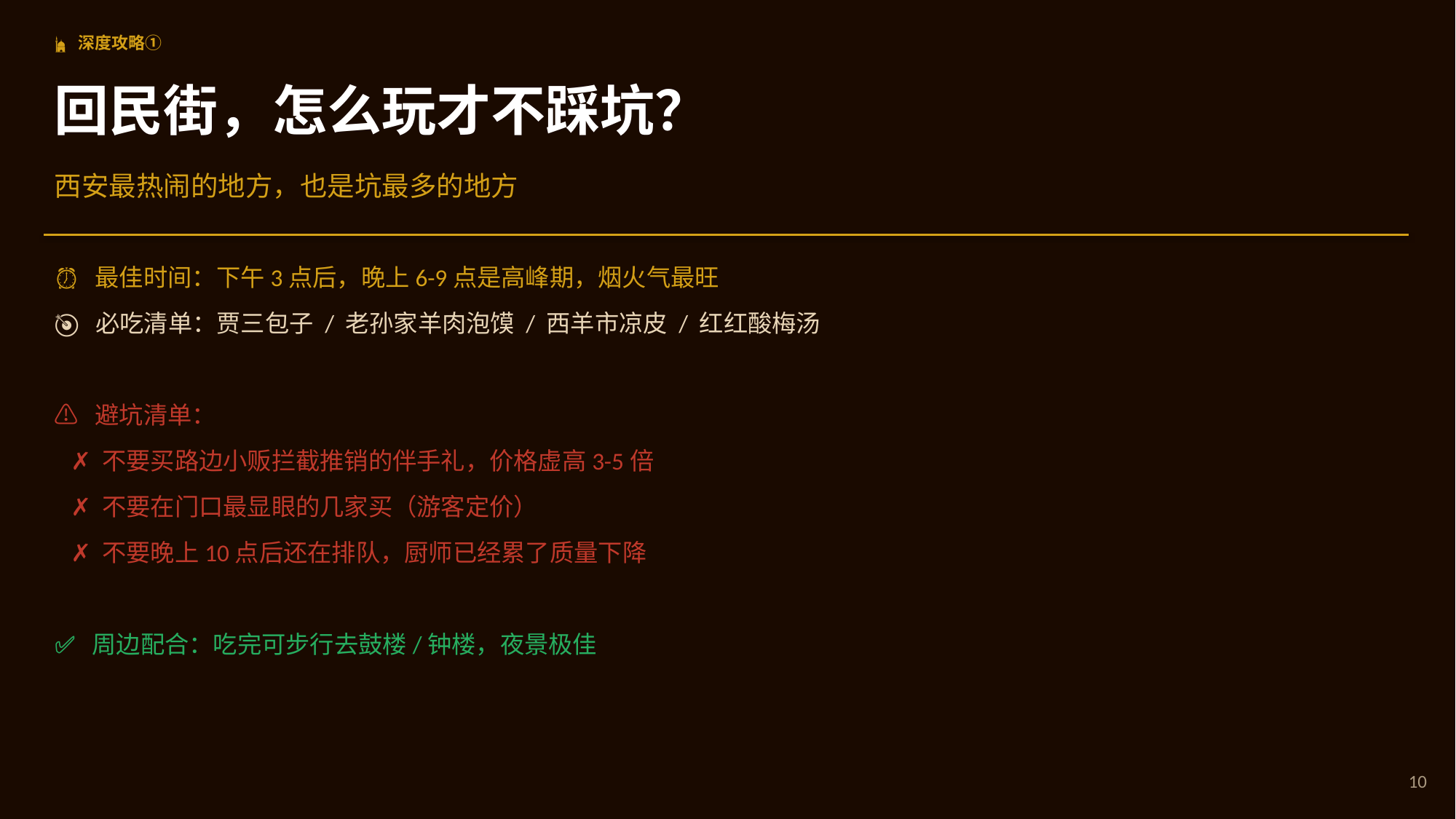

🕌  深度攻略①
回民街，怎么玩才不踩坑？
西安最热闹的地方，也是坑最多的地方
⏰  最佳时间：下午3点后，晚上6-9点是高峰期，烟火气最旺
🎯  必吃清单：贾三包子 / 老孙家羊肉泡馍 / 西羊市凉皮 / 红红酸梅汤

⚠️  避坑清单：
   ✗ 不要买路边小贩拦截推销的伴手礼，价格虚高3-5倍
   ✗ 不要在门口最显眼的几家买（游客定价）
   ✗ 不要晚上10点后还在排队，厨师已经累了质量下降

✅  周边配合：吃完可步行去鼓楼/钟楼，夜景极佳
10